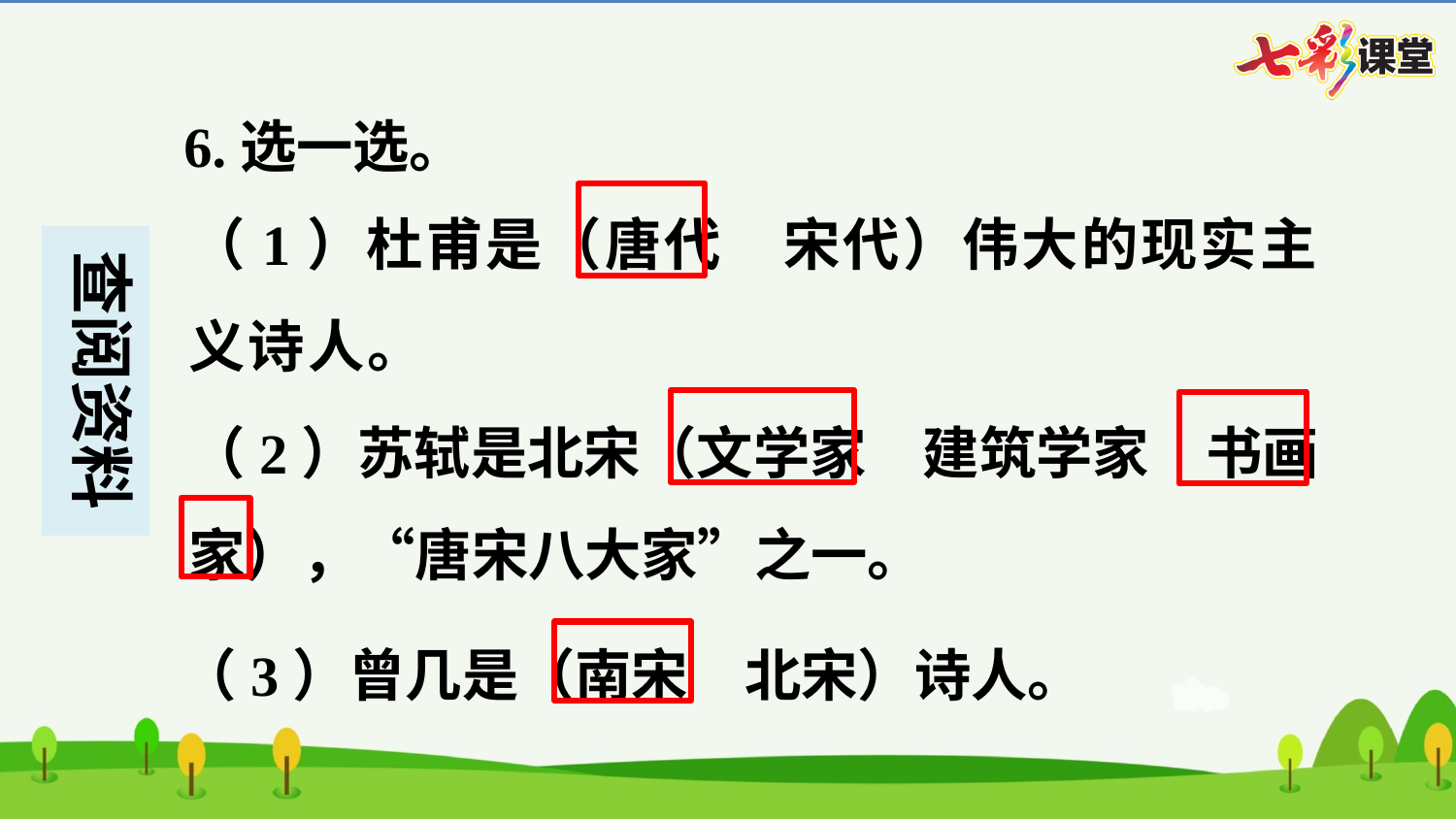

6.选一选。
（1）杜甫是（唐代　宋代）伟大的现实主义诗人。

（2）苏轼是北宋（文学家　建筑学家　书画家），“唐宋八大家”之一。

（3）曾几是（南宋　北宋）诗人。